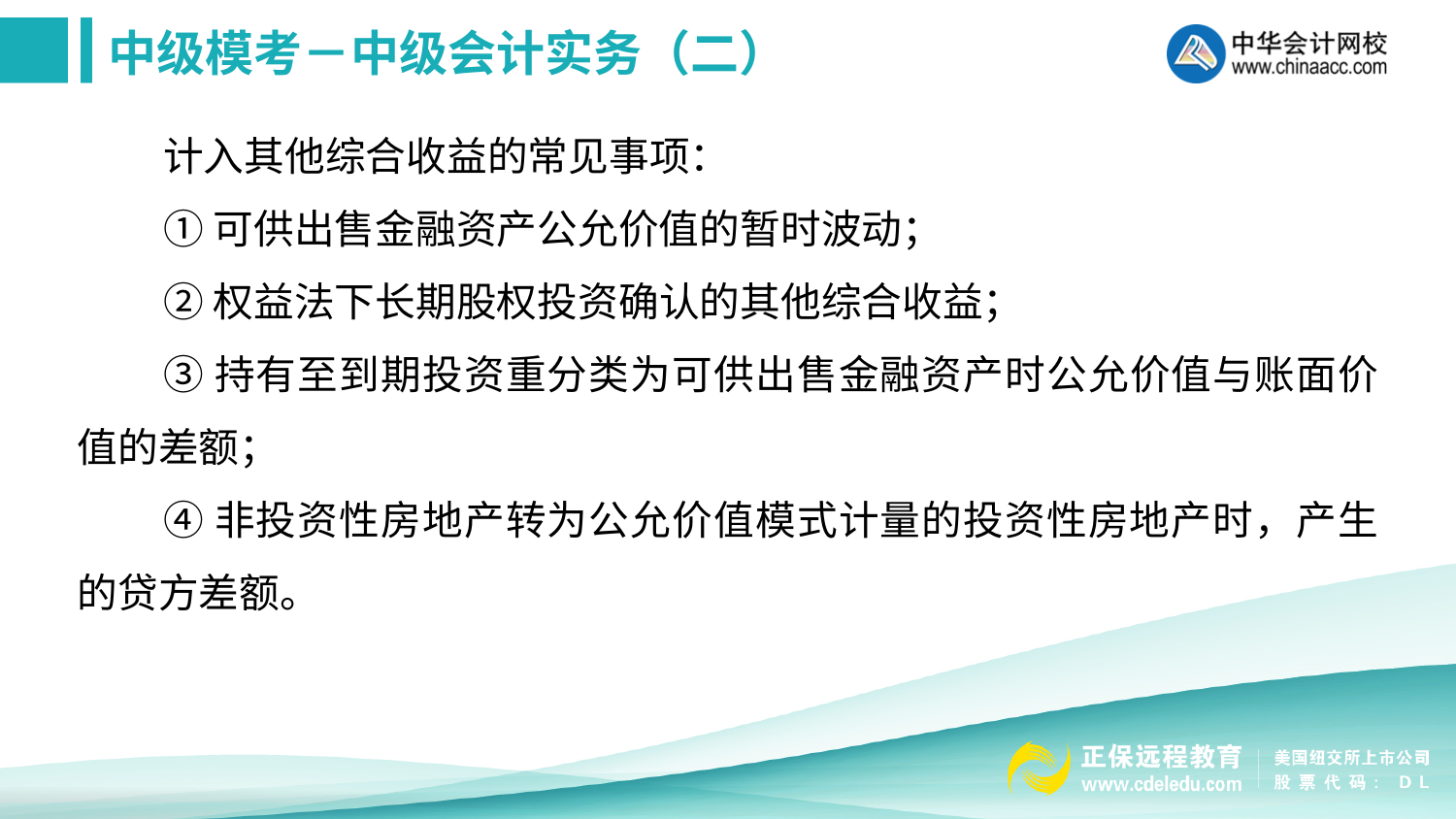

计入其他综合收益的常见事项：
①可供出售金融资产公允价值的暂时波动；
②权益法下长期股权投资确认的其他综合收益；
③持有至到期投资重分类为可供出售金融资产时公允价值与账面价值的差额；
④非投资性房地产转为公允价值模式计量的投资性房地产时，产生的贷方差额。